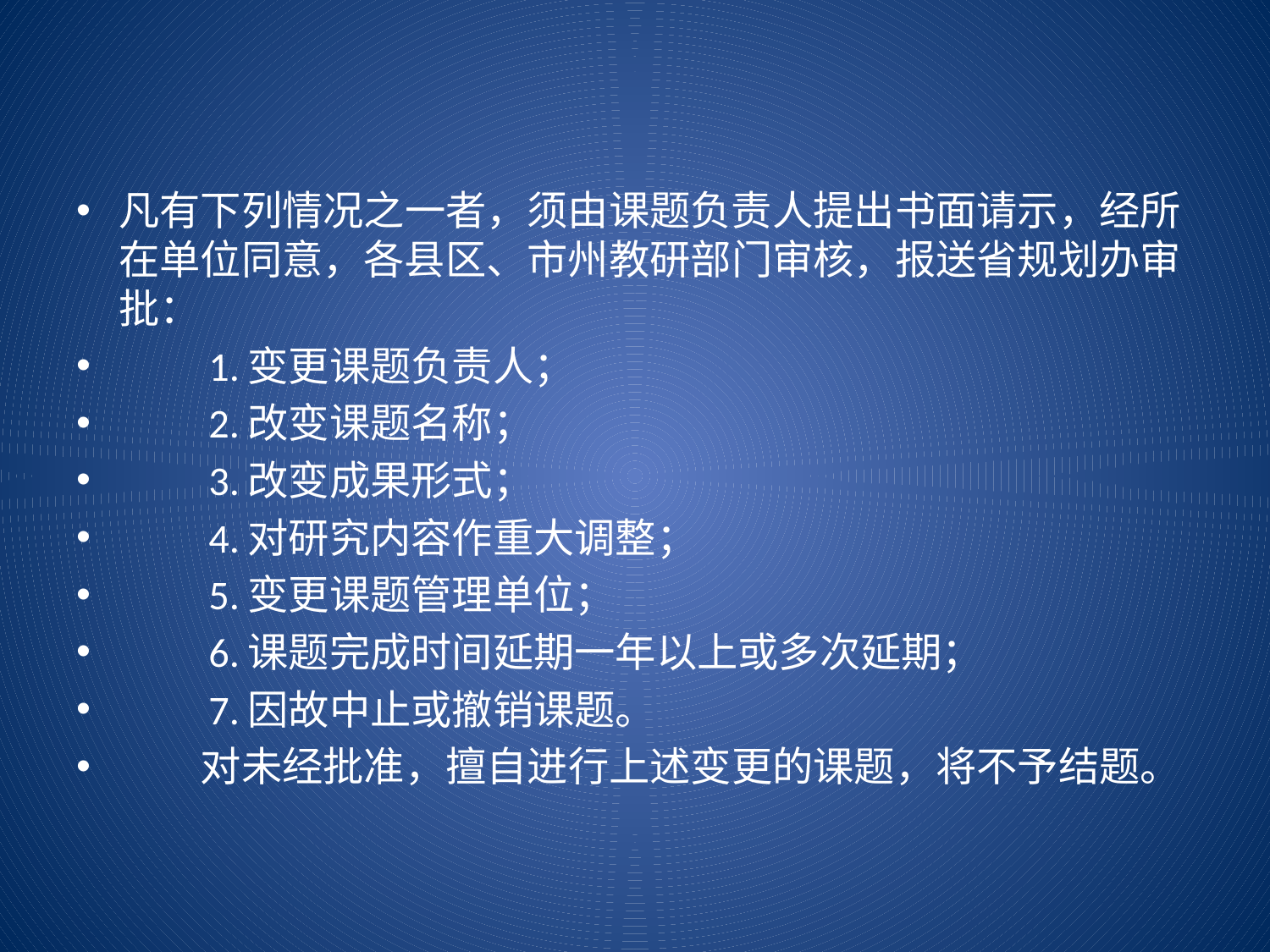

凡有下列情况之一者，须由课题负责人提出书面请示，经所在单位同意，各县区、市州教研部门审核，报送省规划办审批：
　　1.变更课题负责人；
　　2.改变课题名称；
　　3.改变成果形式；
　　4.对研究内容作重大调整；
　　5.变更课题管理单位；
　　6.课题完成时间延期一年以上或多次延期；
　　7.因故中止或撤销课题。
　　对未经批准，擅自进行上述变更的课题，将不予结题。